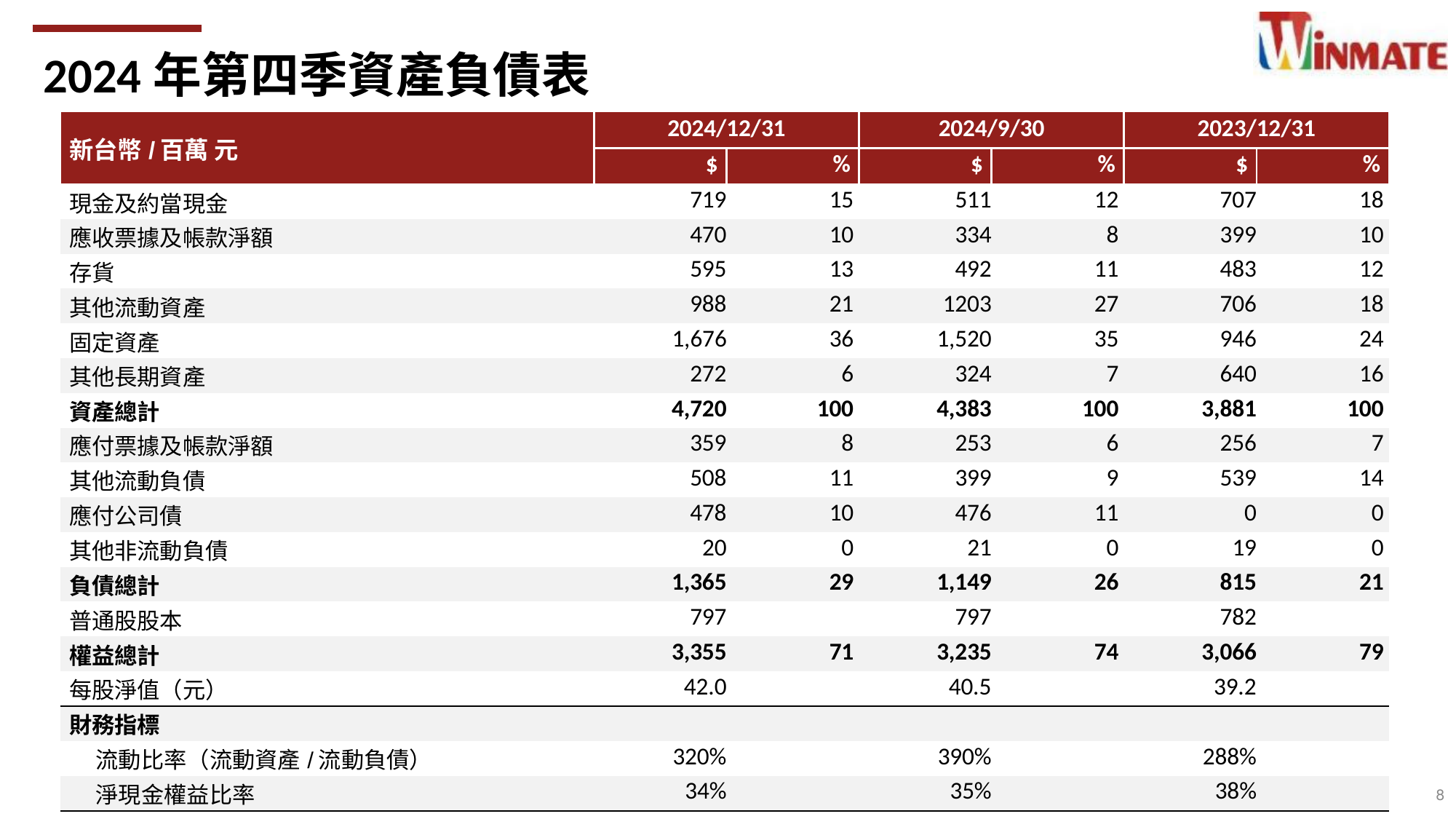

2024年第四季資產負債表
| 新台幣/百萬 元 | 2024/12/31 |  | 2024/9/30 |  | 2023/12/31 |  |
| --- | --- | --- | --- | --- | --- | --- |
|  | $ | % | $ | % | $ | % |
| 現金及約當現金 | 719 | 15 | 511 | 12 | 707 | 18 |
| 應收票據及帳款淨額 | 470 | 10 | 334 | 8 | 399 | 10 |
| 存貨 | 595 | 13 | 492 | 11 | 483 | 12 |
| 其他流動資產 | 988 | 21 | 1203 | 27 | 706 | 18 |
| 固定資產 | 1,676 | 36 | 1,520 | 35 | 946 | 24 |
| 其他長期資產 | 272 | 6 | 324 | 7 | 640 | 16 |
| 資產總計 | 4,720 | 100 | 4,383 | 100 | 3,881 | 100 |
| 應付票據及帳款淨額 | 359 | 8 | 253 | 6 | 256 | 7 |
| 其他流動負債 | 508 | 11 | 399 | 9 | 539 | 14 |
| 應付公司債 | 478 | 10 | 476 | 11 | 0 | 0 |
| 其他非流動負債 | 20 | 0 | 21 | 0 | 19 | 0 |
| 負債總計 | 1,365 | 29 | 1,149 | 26 | 815 | 21 |
| 普通股股本 | 797 |  | 797 |  | 782 |  |
| 權益總計 | 3,355 | 71 | 3,235 | 74 | 3,066 | 79 |
| 每股淨值（元） | 42.0 |  | 40.5 |  | 39.2 |  |
| 財務指標 |  |  |  |  |  |  |
| 流動比率（流動資產/流動負債） | 320% |  | 390% |  | 288% |  |
| 淨現金權益比率 | 34% |  | 35% |  | 38% |  |
8